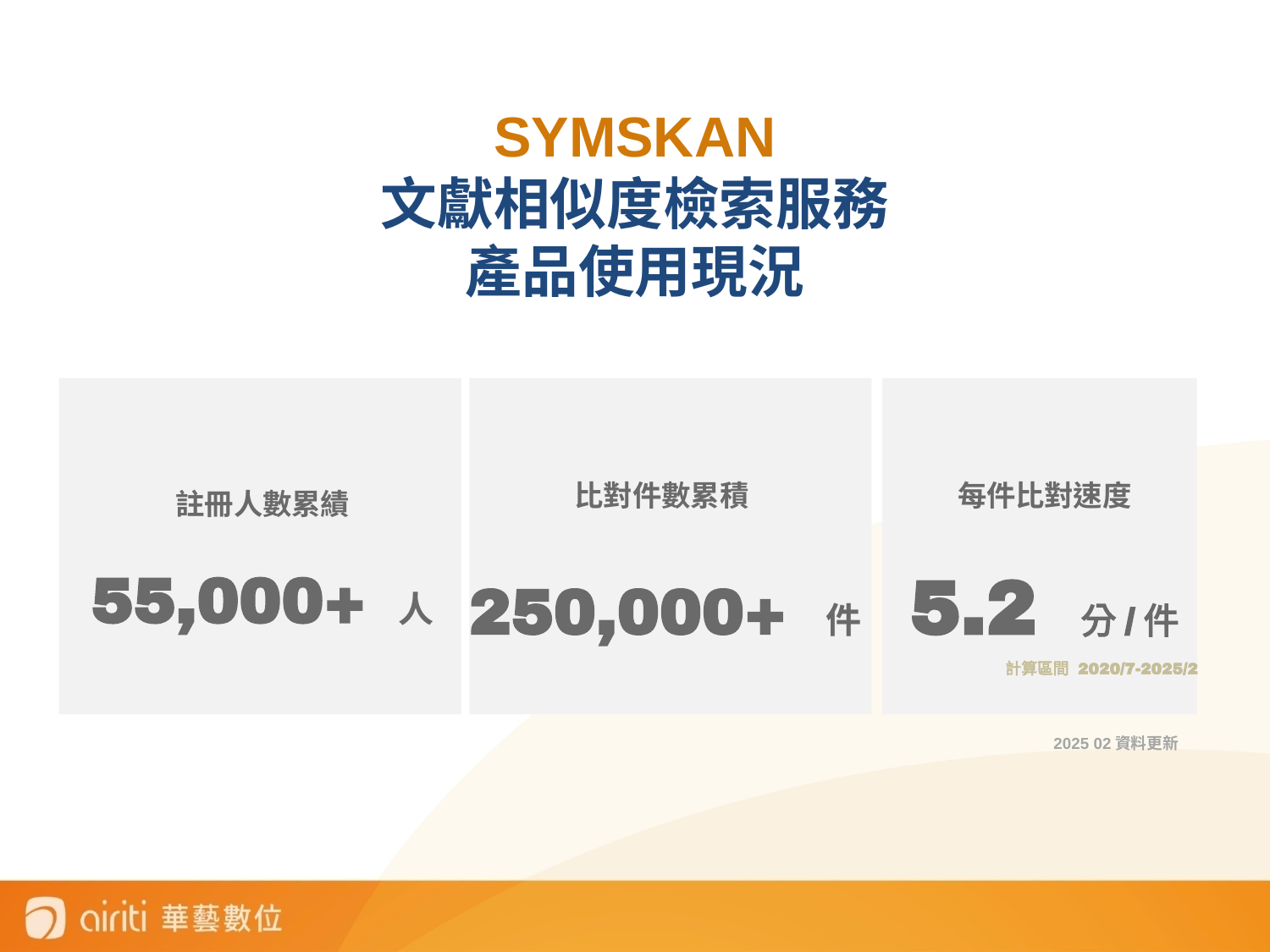

SYMSKAN
文獻相似度檢索服務
產品使用現況

比對件數累積250,000+ 件
每件比對速度
5.2 分/件
                         計算區間 2020/7-2025/2
註冊人數累績
55,000+ 人
2025 02資料更新